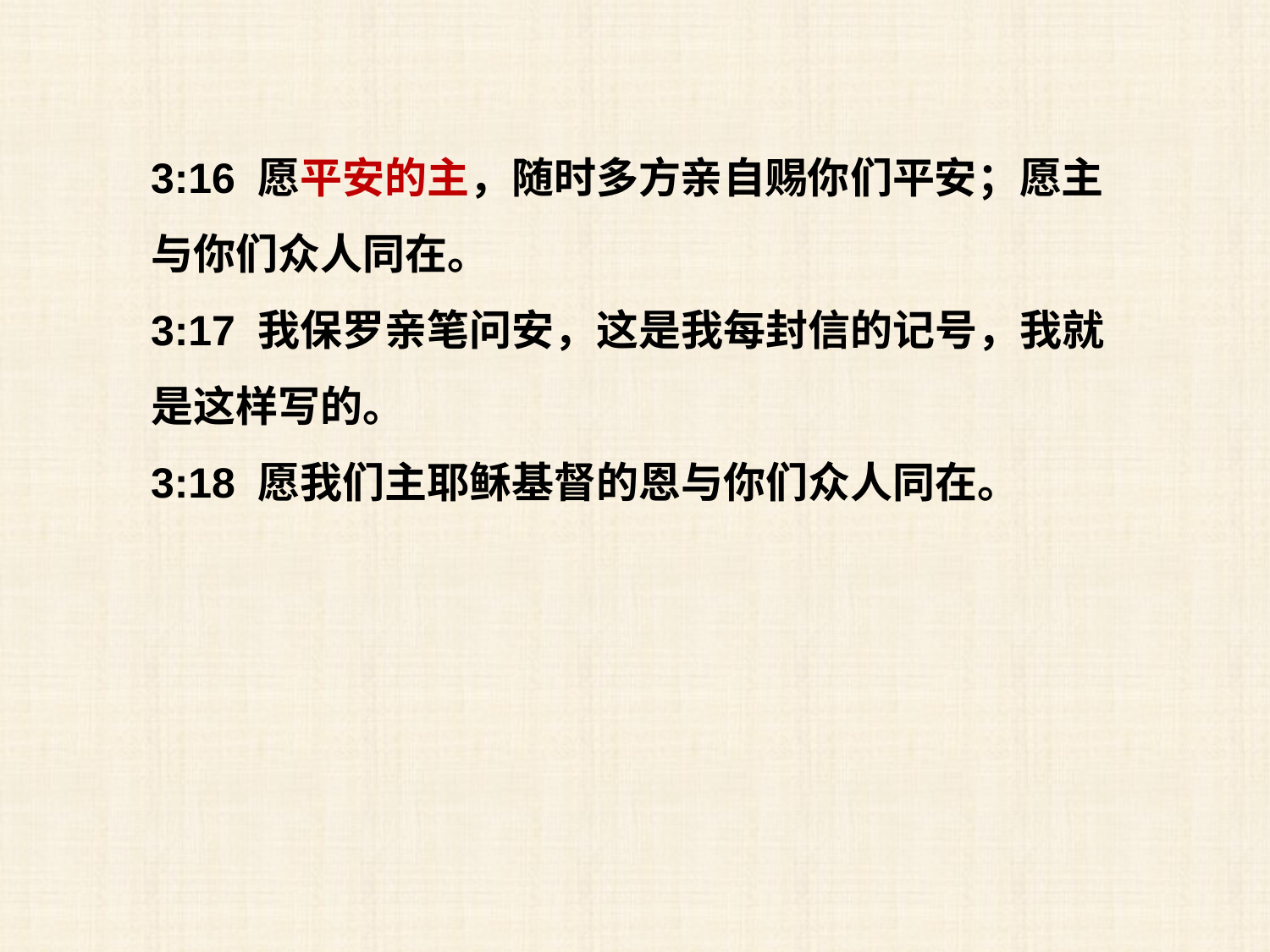

3:16 愿平安的主，随时多方亲自赐你们平安；愿主与你们众人同在。
3:17 我保罗亲笔问安，这是我每封信的记号，我就是这样写的。
3:18 愿我们主耶稣基督的恩与你们众人同在。